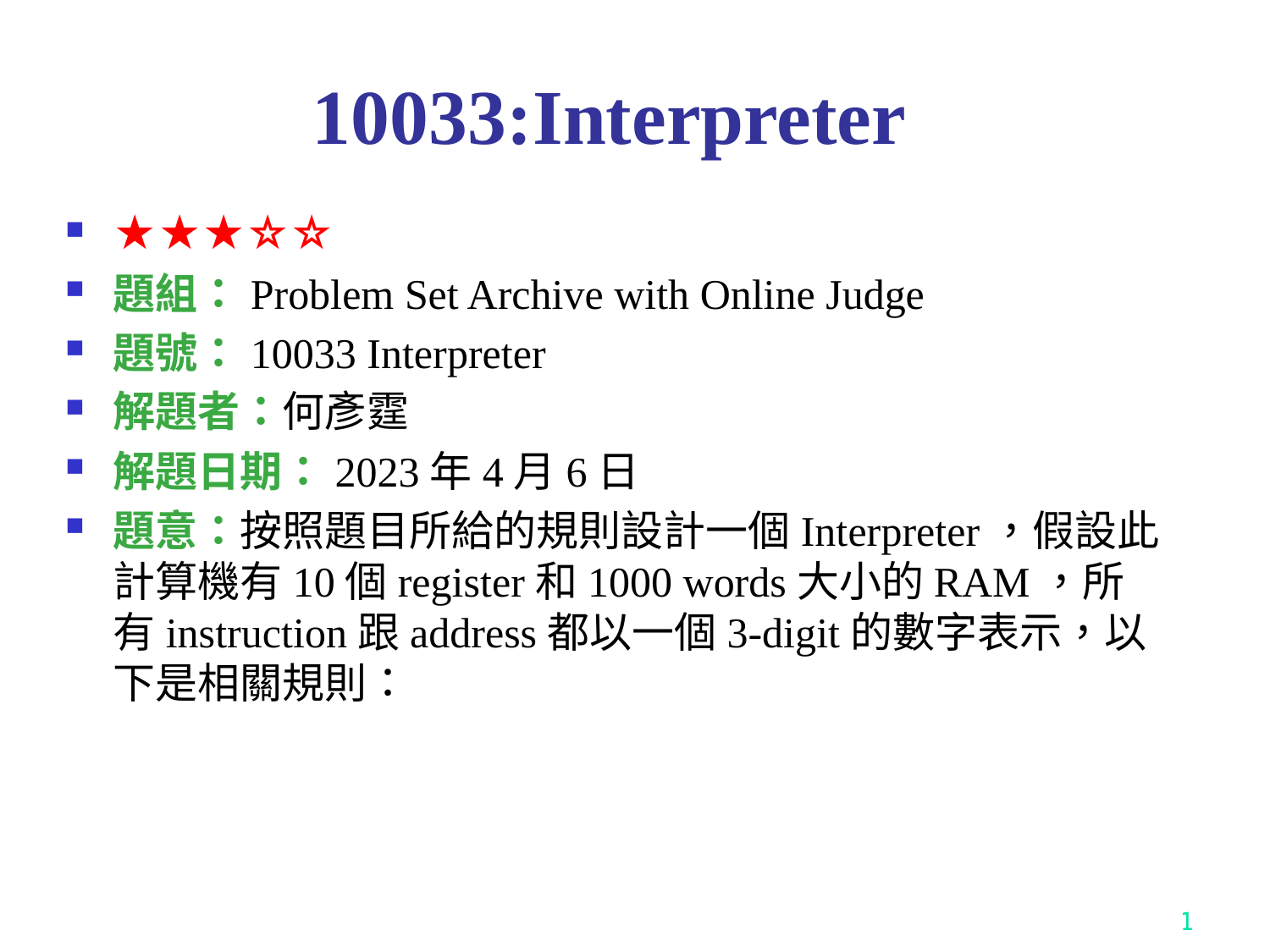

# 10033:Interpreter
★★★☆☆
題組：Problem Set Archive with Online Judge
題號：10033 Interpreter
解題者：何彥霆
解題日期：2023年4月6日
題意：按照題目所給的規則設計一個Interpreter，假設此計算機有10個register和1000 words大小的RAM，所有instruction跟address都以一個3-digit的數字表示，以下是相關規則：
1